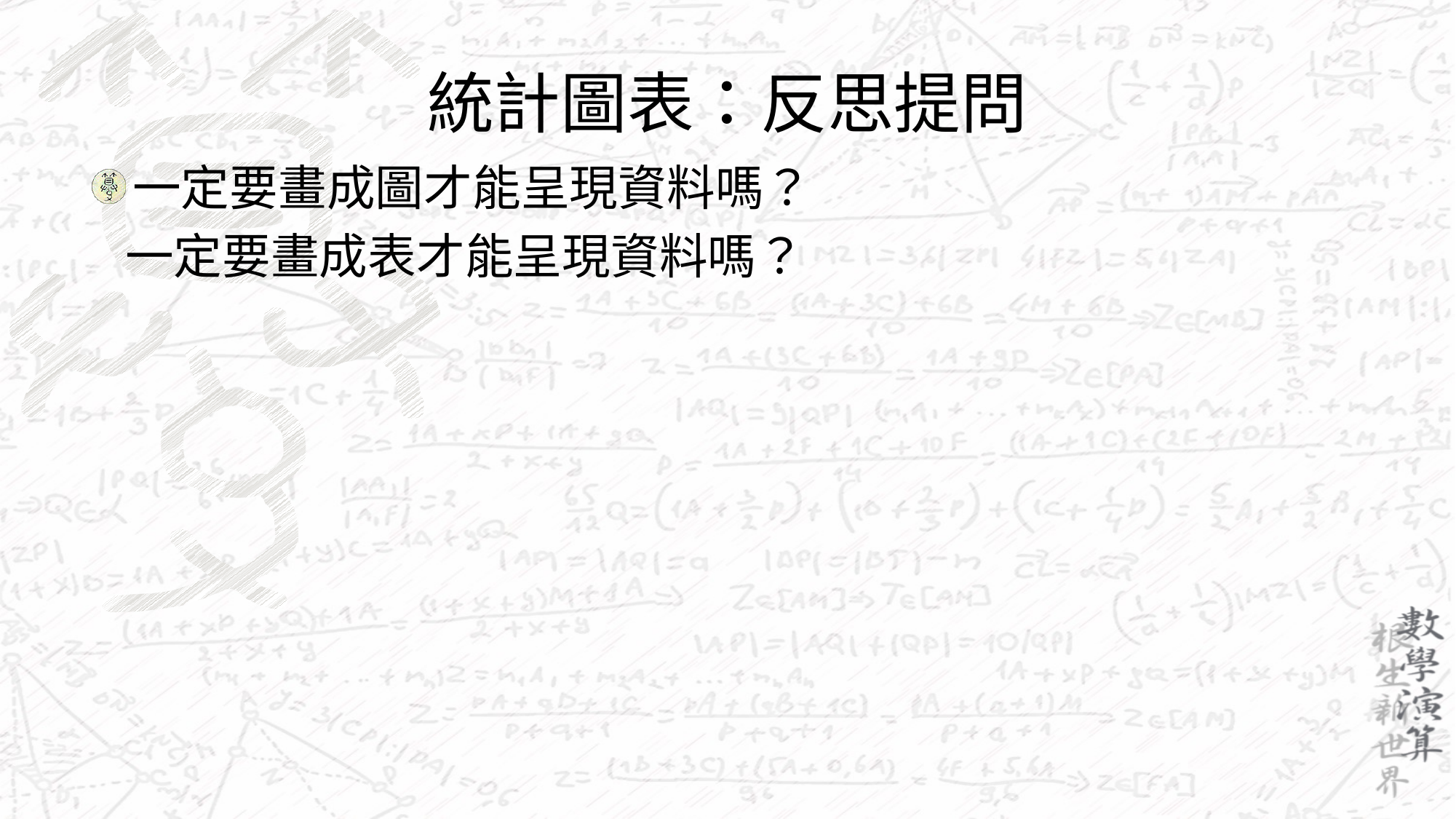

# 統計圖表：反思提問
一定要畫成圖才能呈現資料嗎？
  一定要畫成表才能呈現資料嗎？